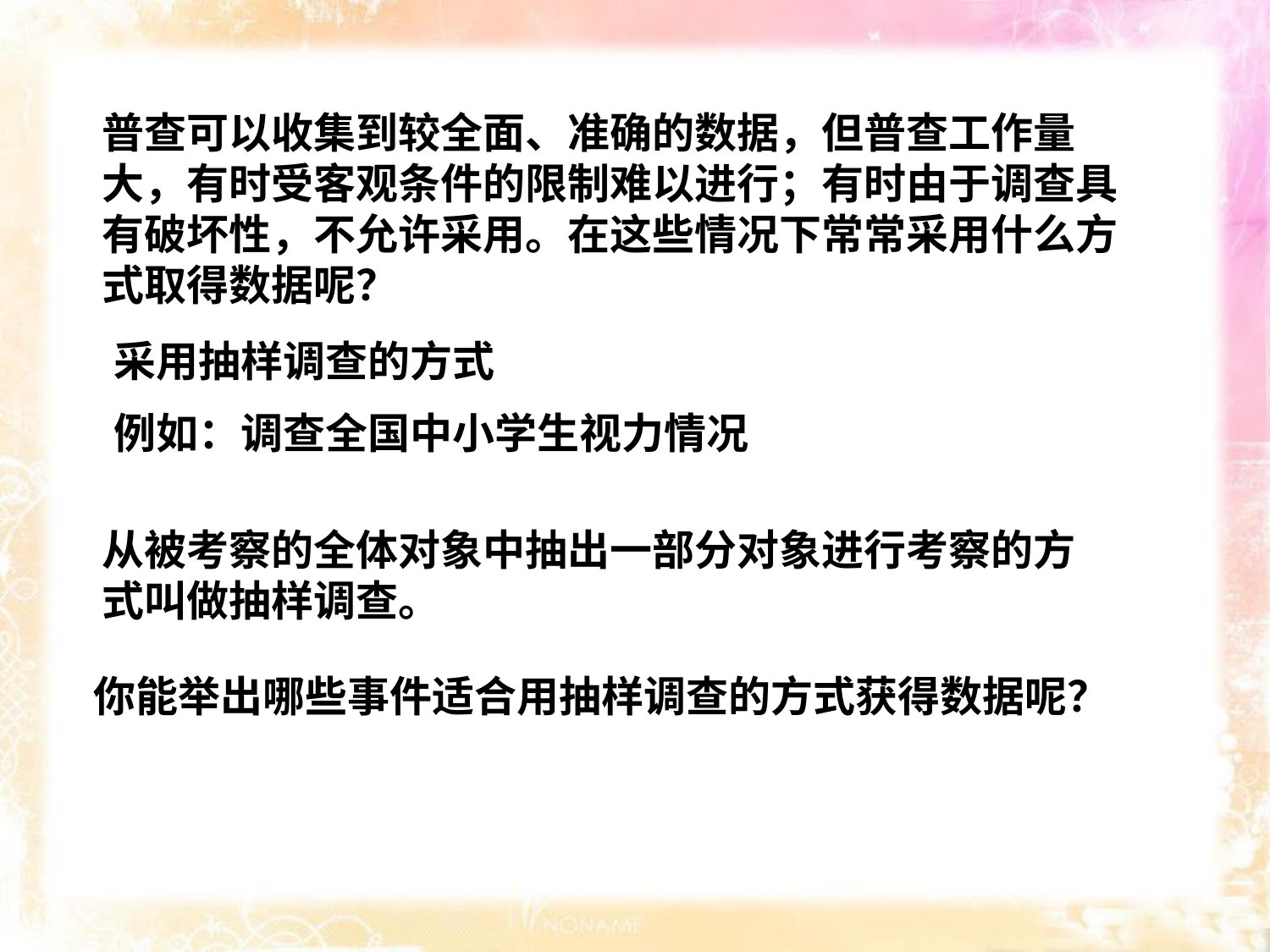

普查可以收集到较全面、准确的数据，但普查工作量大，有时受客观条件的限制难以进行；有时由于调查具有破坏性，不允许采用。在这些情况下常常采用什么方式取得数据呢？
采用抽样调查的方式
例如：调查全国中小学生视力情况
从被考察的全体对象中抽出一部分对象进行考察的方式叫做抽样调查。
你能举出哪些事件适合用抽样调查的方式获得数据呢？